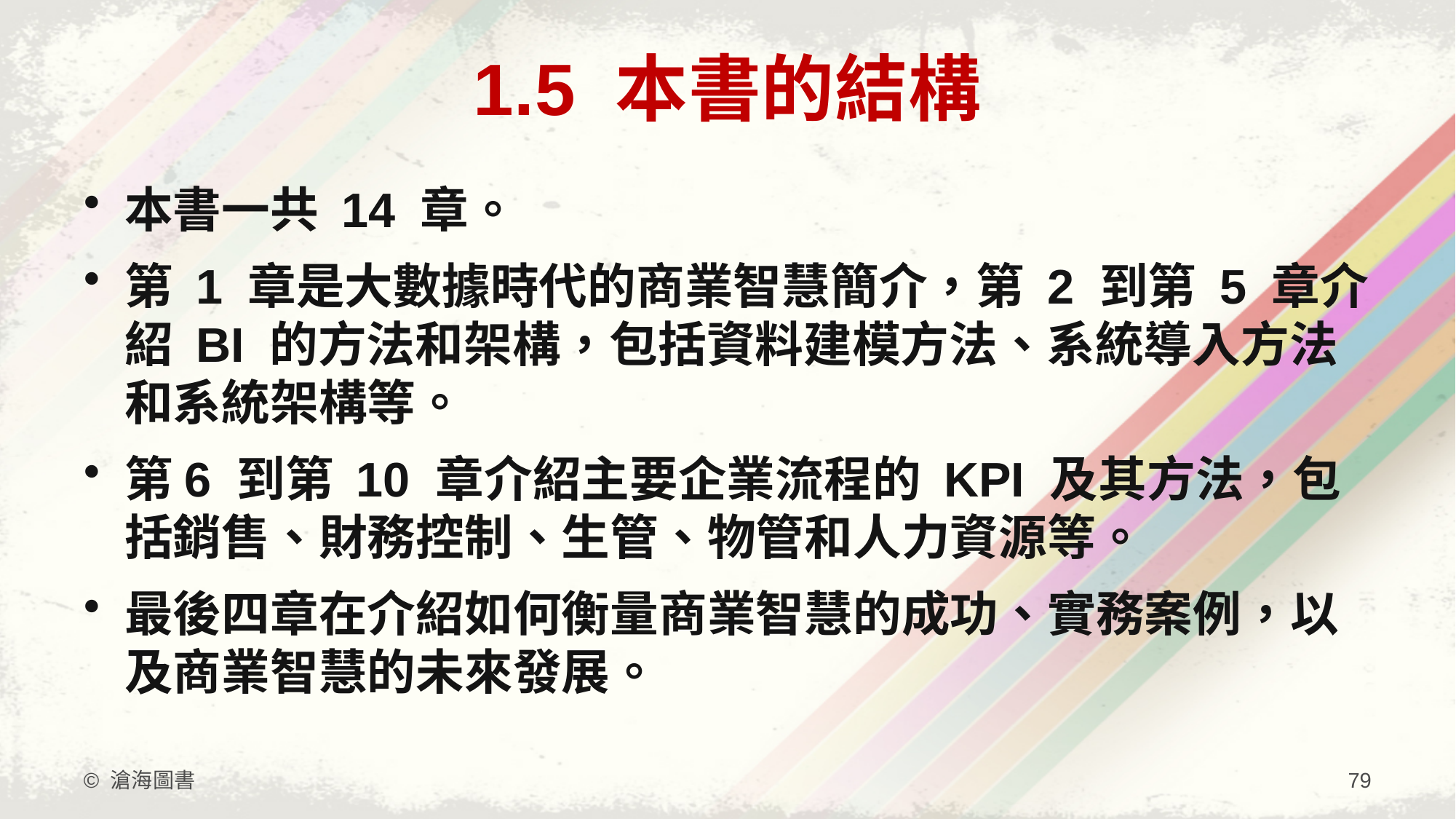

# 1.5 本書的結構
本書一共 14 章。
第 1 章是大數據時代的商業智慧簡介，第 2 到第 5 章介紹 BI 的方法和架構，包括資料建模方法、系統導入方法和系統架構等。
第6 到第 10 章介紹主要企業流程的 KPI 及其方法，包括銷售、財務控制、生管、物管和人力資源等。
最後四章在介紹如何衡量商業智慧的成功、實務案例，以及商業智慧的未來發展。
© 滄海圖書
79